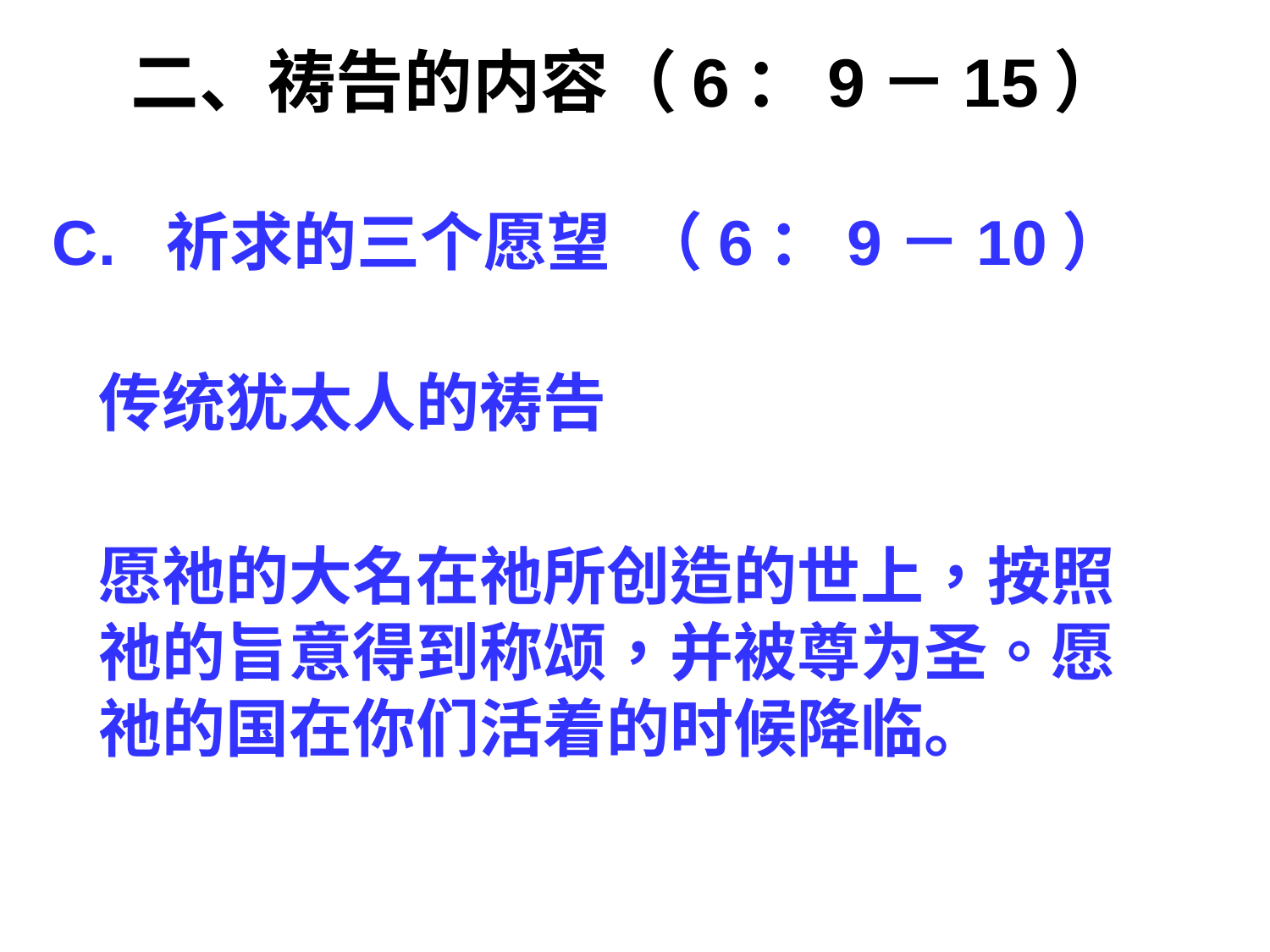

# 二、祷告的内容（6：9－15）
C.  祈求的三个愿望  （6：9－10）
传统犹太人的祷告

愿祂的大名在祂所创造的世上，按照祂的旨意得到称颂，并被尊为圣。愿祂的国在你们活着的时候降临。